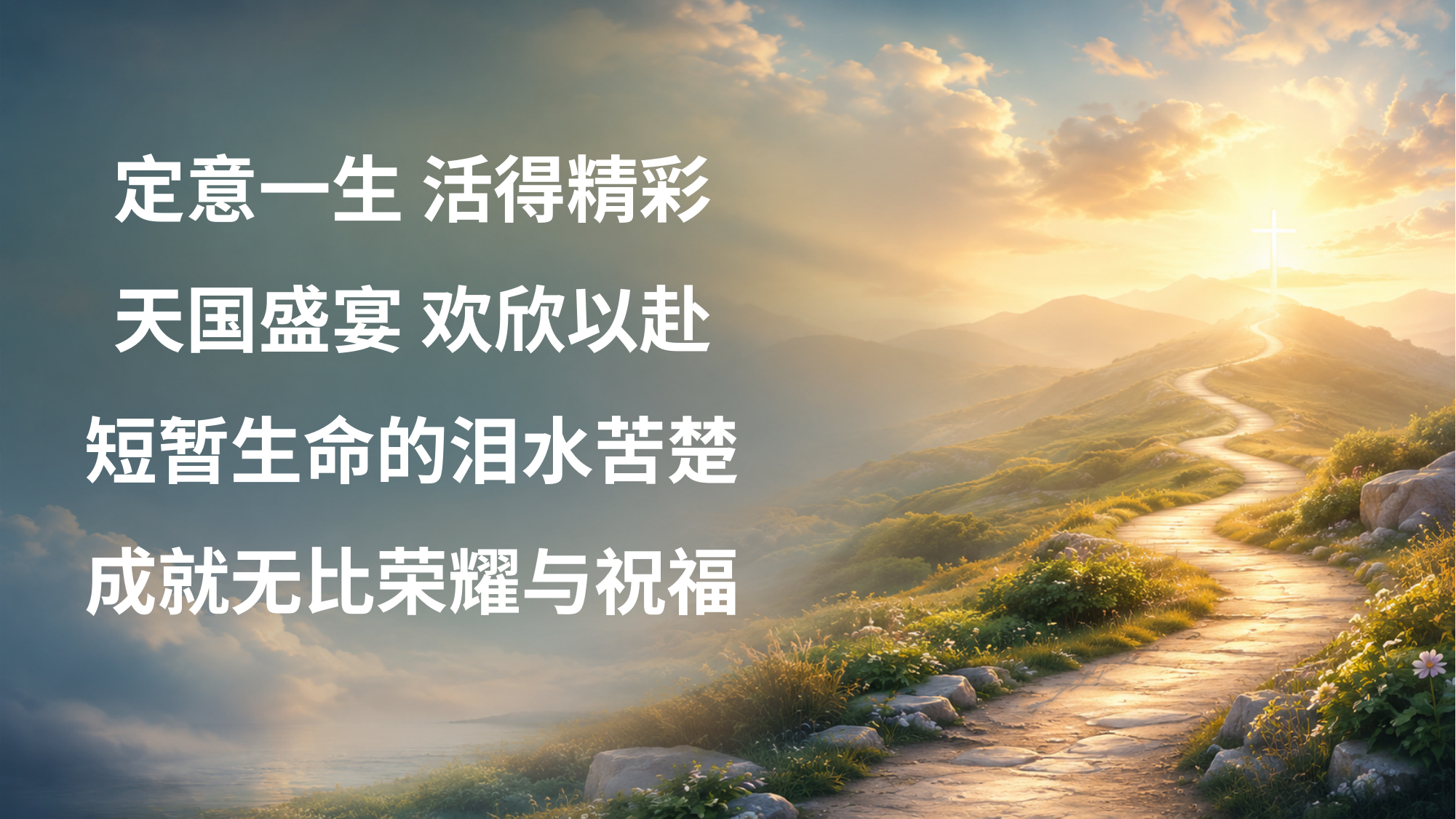

定意一生 活得精彩
天国盛宴 欢欣以赴
短暂生命的泪水苦楚
成就无比荣耀与祝福